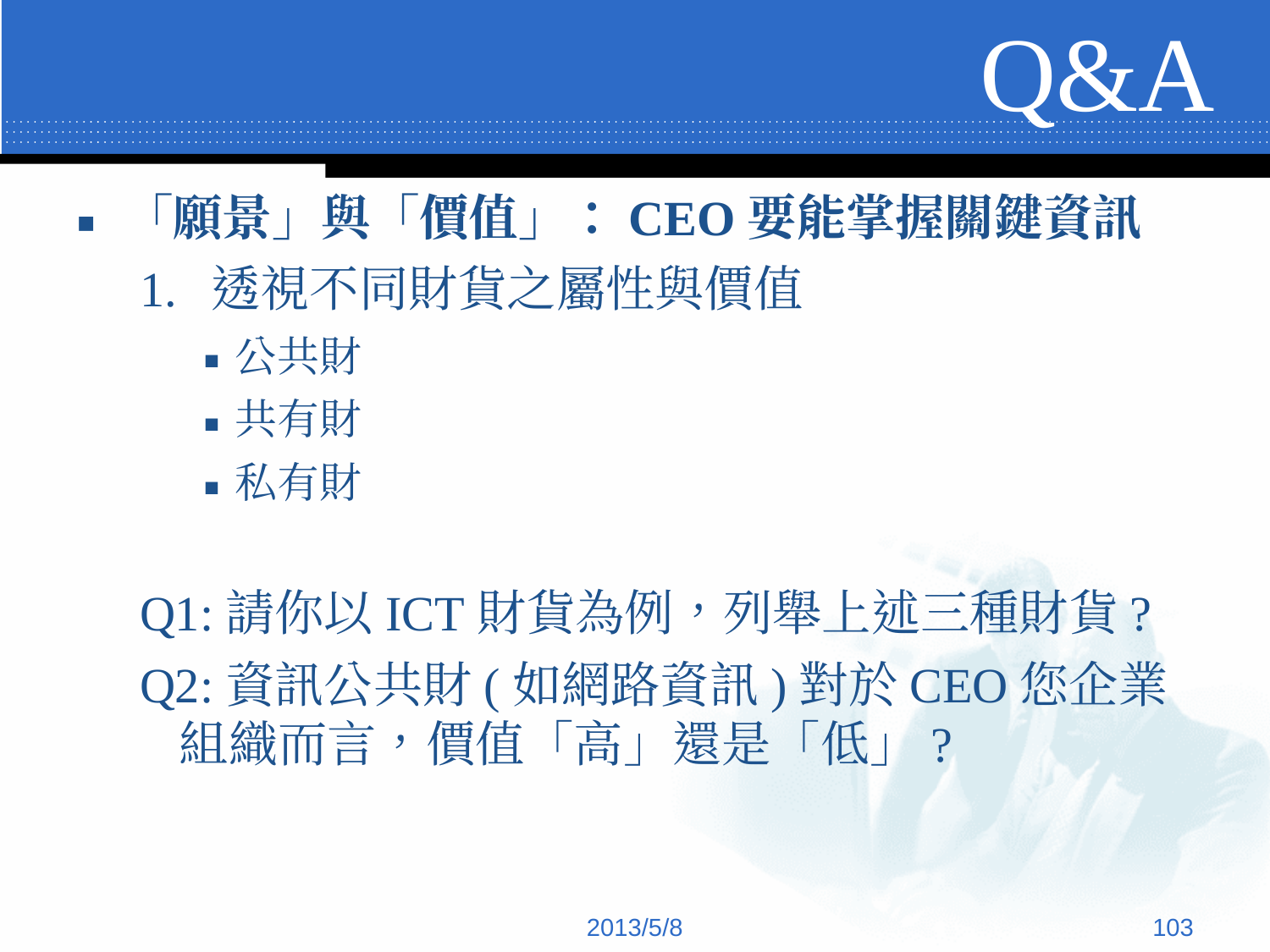

# Q&A
「願景」與「價值」：CEO要能掌握關鍵資訊
透視不同財貨之屬性與價值
公共財
共有財
私有財

Q1:請你以ICT財貨為例，列舉上述三種財貨?
Q2:資訊公共財(如網路資訊)對於CEO您企業組織而言，價值「高」還是「低」?

2013/5/8
103